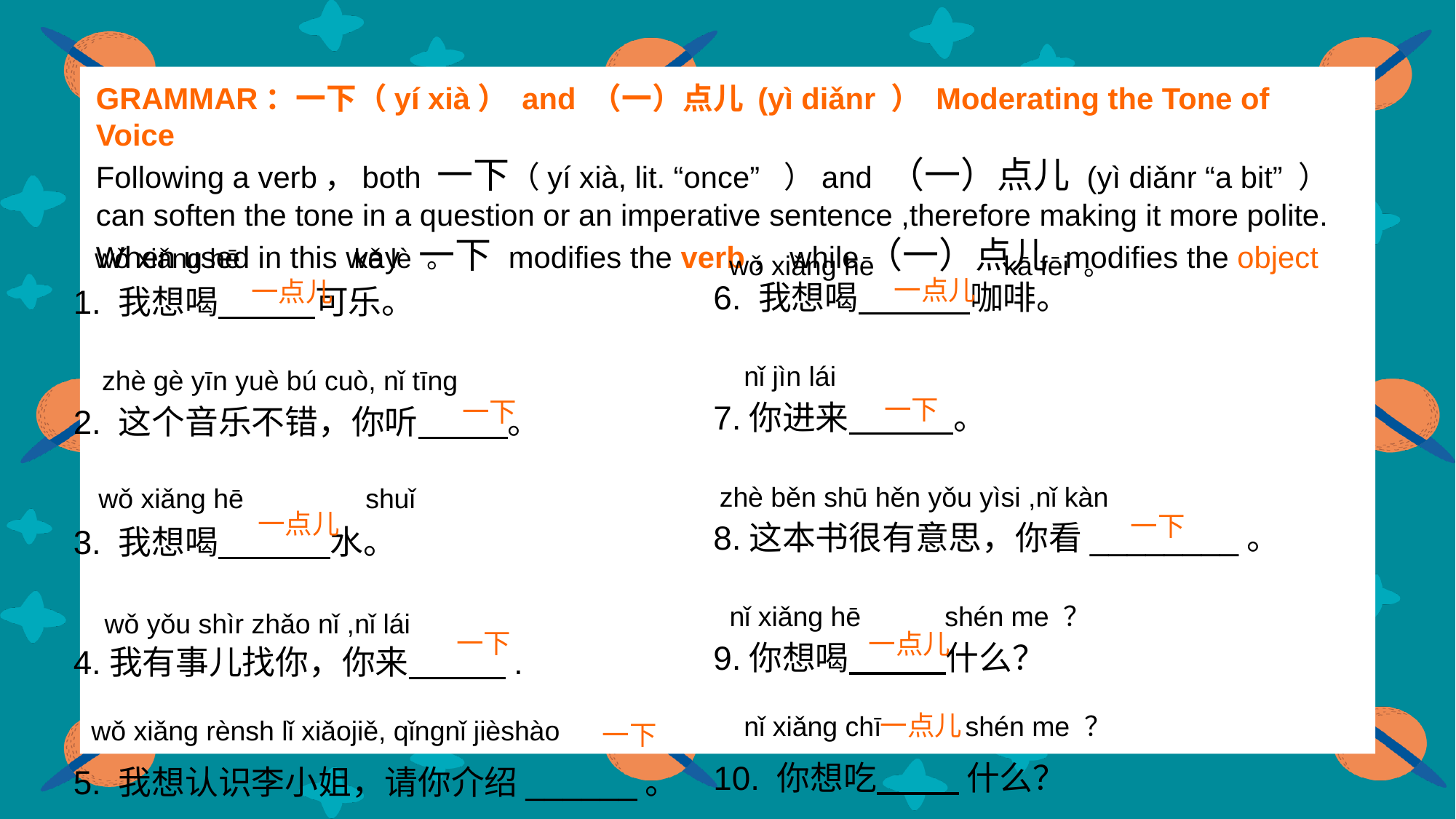

GRAMMAR：一下（yí xià） and （一）点儿 (yì diǎnr ） Moderating the Tone of Voice
Following a verb，both 一下（yí xià, lit. “once”  ）and （一）点儿 (yì diǎnr “a bit” ）can soften the tone in a question or an imperative sentence ,therefore making it more polite. When used in this way 一下 modifies the verb，while（一）点儿 modifies the object

6. 我想喝               咖啡。

7.你进来              。

8.这本书很有意思，你看________。

9.你想喝             什么？

10. 你想吃            什么？

 wǒ xiǎng hē               kě lè 。
wǒ xiǎng hē                 kā fēi 。
一点儿
一点儿
1. 我想喝             可乐。

2. 这个音乐不错，你听            。

3. 我想喝               水。

4.我有事儿找你，你来             .

5. 我想认识李小姐，请你介绍______。

 nǐ jìn lái
zhè gè yīn yuè bú cuò, nǐ tīng
一下
一下
zhè běn shū hěn yǒu yìsi ,nǐ kàn
wǒ xiǎng hē                shuǐ
一点儿
一下
nǐ xiǎng hē           shén me ？
 wǒ yǒu shìr zhǎo nǐ ,nǐ lái
一下
一点儿
一点儿
nǐ xiǎng chī           shén me ？
wǒ xiǎng rènsh lǐ xiǎojiě, qǐngnǐ jièshào
一下